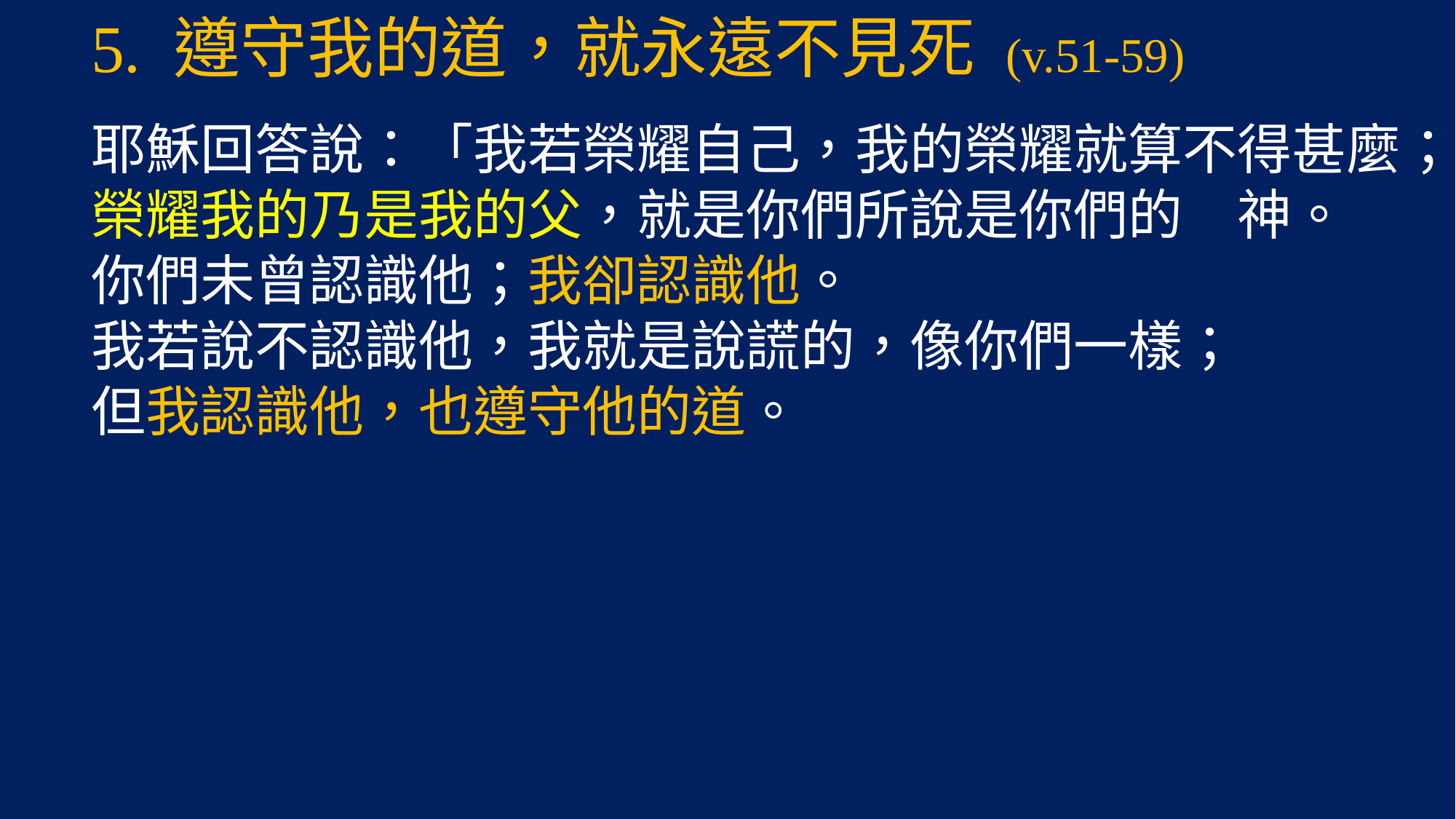

5. 遵守我的道，就永遠不見死 (v.51-59)

耶穌回答說：「我若榮耀自己，我的榮耀就算不得甚麼；
榮耀我的乃是我的父，就是你們所說是你們的　神。
你們未曾認識他；我卻認識他。
我若說不認識他，我就是說謊的，像你們一樣；
但我認識他，也遵守他的道。